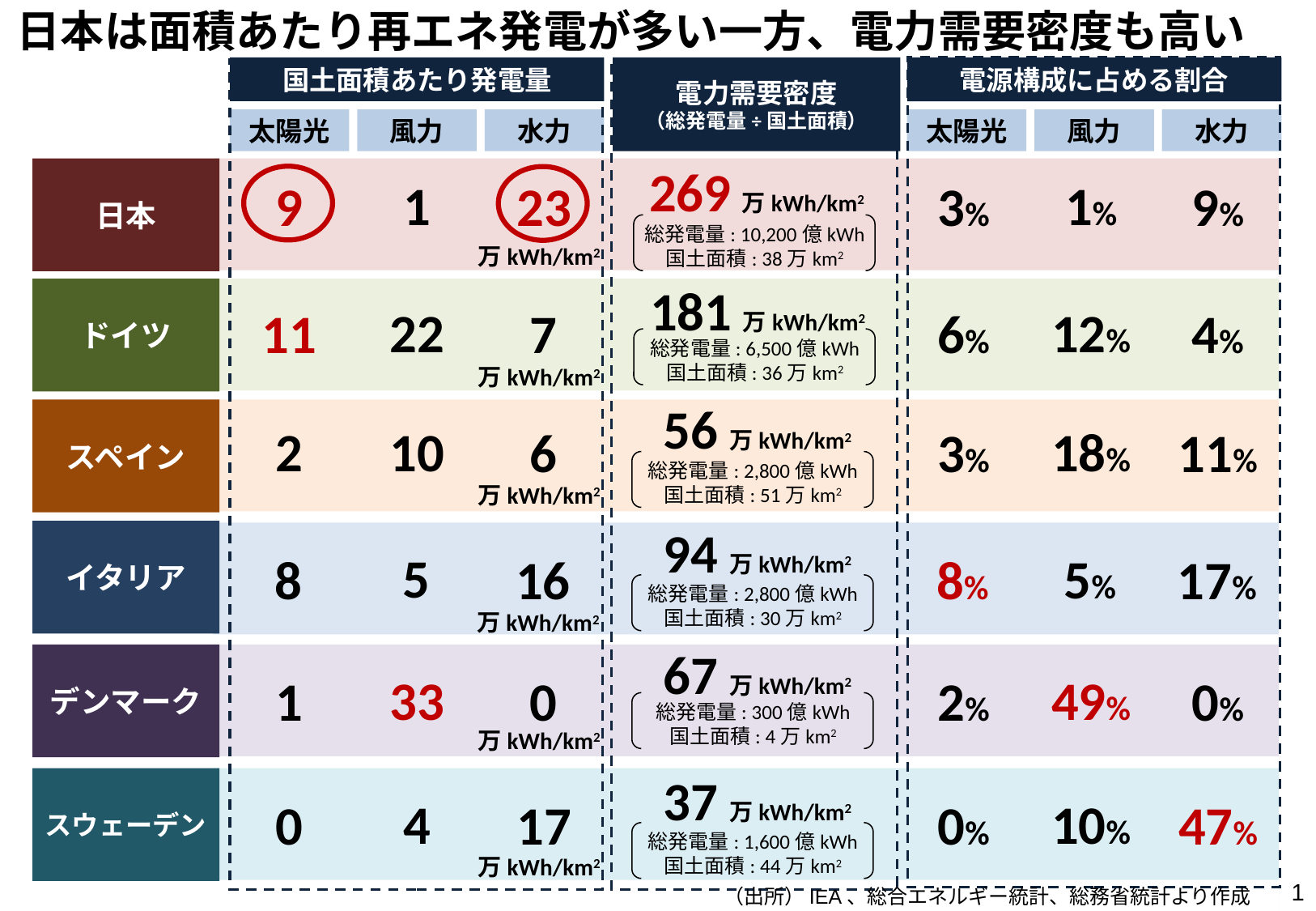

日本は面積あたり再エネ発電が多い一方、電力需要密度も高い

国土面積あたり発電量
電力需要密度
（総発電量÷国土面積）
電源構成に占める割合

太陽光
風力
水力
太陽光
風力
水力

日本
269 万kWh/km2

1
1%
9
23
3%
9%

総発電量: 10,200億kWh
国土面積: 38万km2
万kWh/km2

181 万kWh/km2
ドイツ
22
12%
11
7
6%
4%

総発電量: 6,500億kWh
国土面積: 36万km2
万kWh/km2

56 万kWh/km2
スペイン
10
18%
2
6
3%
11%

総発電量: 2,800億kWh
国土面積: 51万km2
万kWh/km2

94 万kWh/km2
イタリア
5
5%
8
16
8%
17%

総発電量: 2,800億kWh
国土面積: 30万km2
万kWh/km2

67 万kWh/km2
デンマーク
33
49%
1
0
2%
0%

総発電量: 300億kWh
国土面積: 4万km2
万kWh/km2

37 万kWh/km2
スウェーデン
4
10%
0
17
0%
47%

総発電量: 1,600億kWh
国土面積: 44万km2
万kWh/km2
1
（出所）IEA、総合エネルギー統計、総務省統計より作成